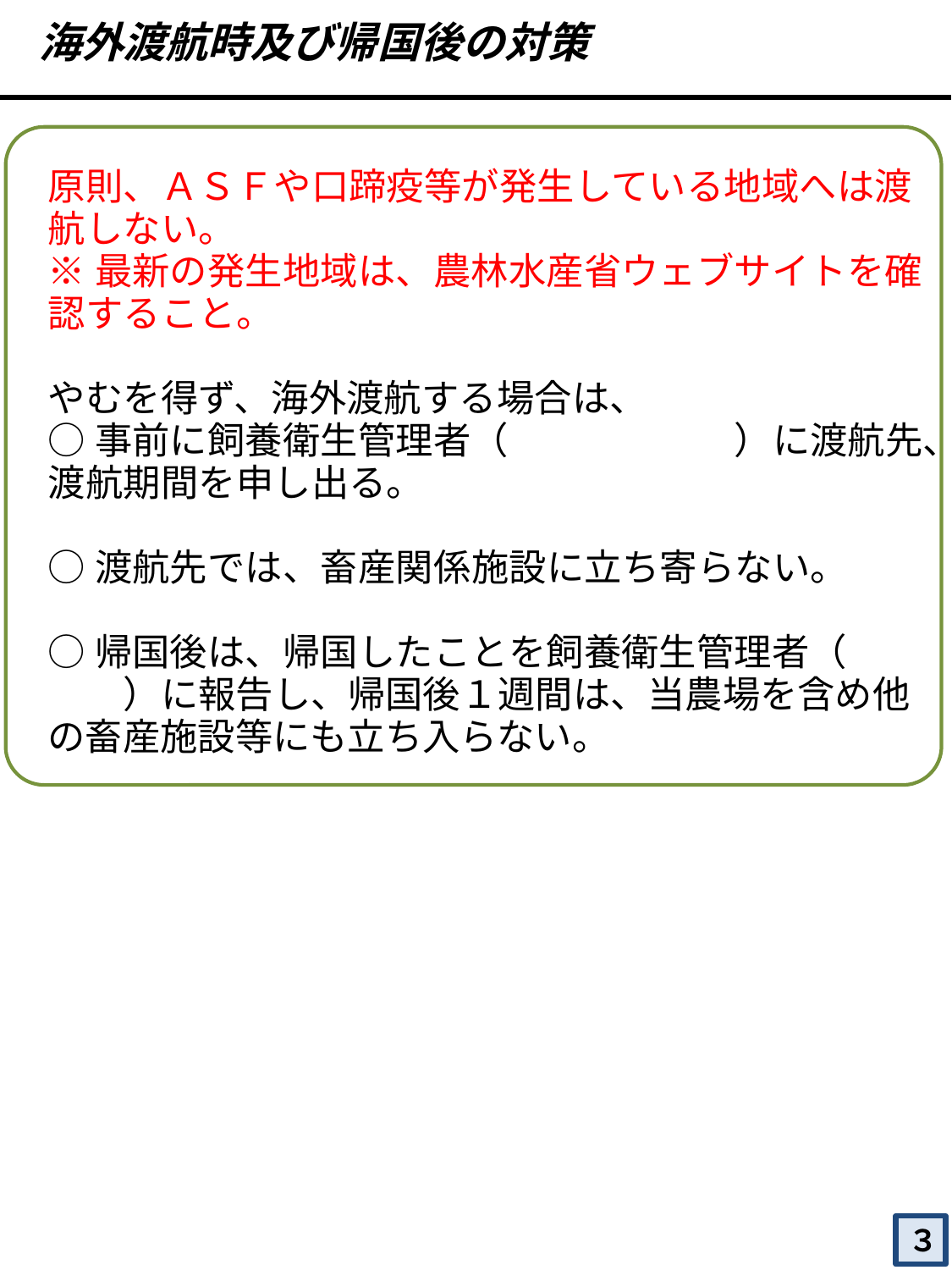

海外渡航時及び帰国後の対策

原則、ＡＳＦや口蹄疫等が発生している地域へは渡航しない。
※最新の発生地域は、農林水産省ウェブサイトを確認すること。

やむを得ず、海外渡航する場合は、
○事前に飼養衛生管理者（　　　　　　）に渡航先、渡航期間を申し出る。

○渡航先では、畜産関係施設に立ち寄らない。

○帰国後は、帰国したことを飼養衛生管理者（　　　　）に報告し、帰国後１週間は、当農場を含め他の畜産施設等にも立ち入らない。

【記載】飼養衛生管理者名
【記載】飼養衛生管理者名
３